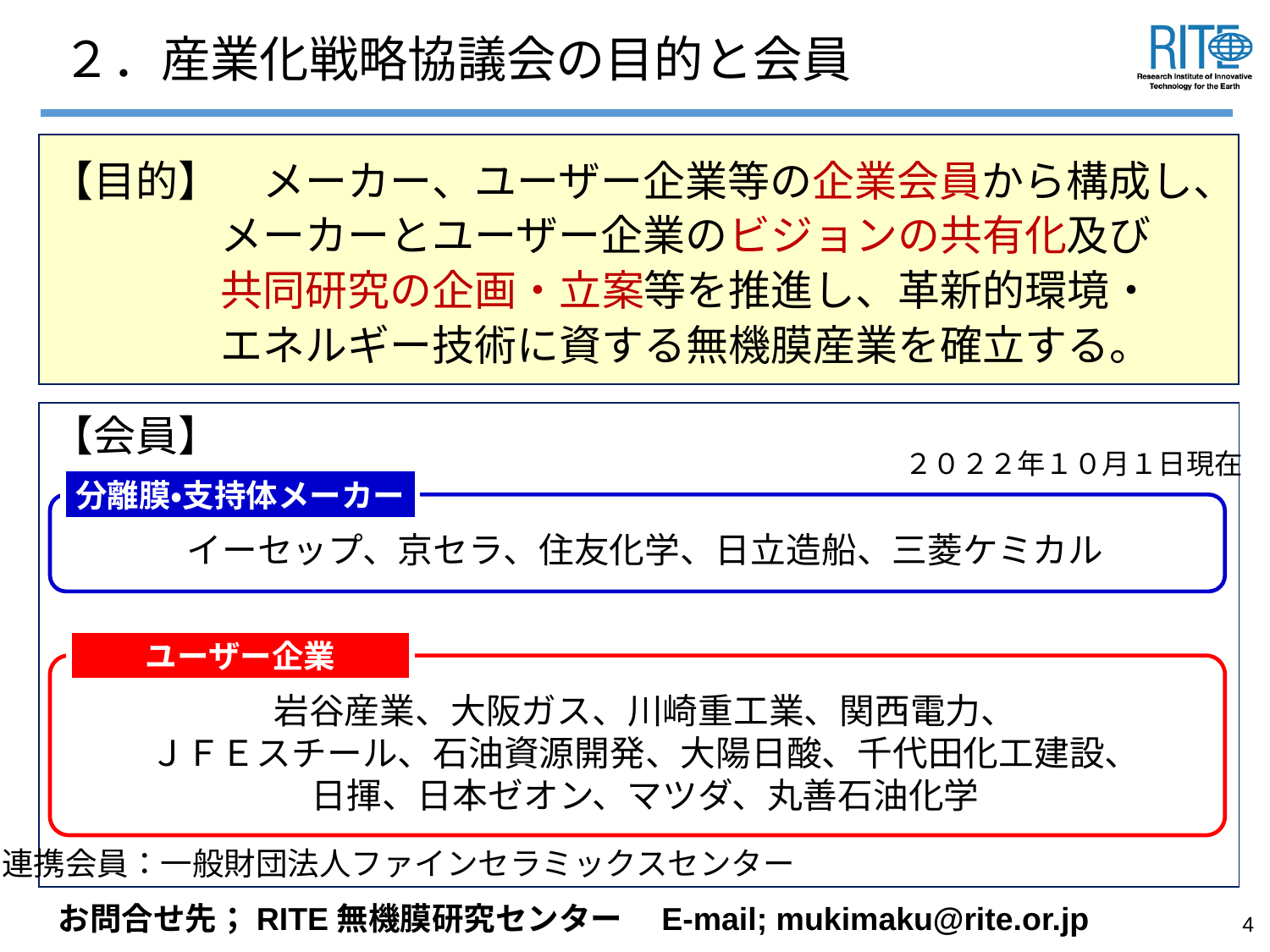

# ２．産業化戦略協議会の目的と会員
【目的】　メーカー、ユーザー企業等の企業会員から構成し、
　	　メーカーとユーザー企業のビジョンの共有化及び
　	　共同研究の企画・立案等を推進し、革新的環境・
　	　エネルギー技術に資する無機膜産業を確立する。
【会員】
２０２２年１０月１日現在
分離膜・支持体メーカー

イーセップ、京セラ、住友化学、日立造船、三菱ケミカル
ユーザー企業

岩谷産業、大阪ガス、川崎重工業、関西電力、
ＪＦＥスチール、石油資源開発、大陽日酸、千代田化工建設、
日揮、日本ゼオン、マツダ、丸善石油化学
連携会員：一般財団法人ファインセラミックスセンター
お問合せ先；RITE無機膜研究センター　E-mail; mukimaku@rite.or.jp
4